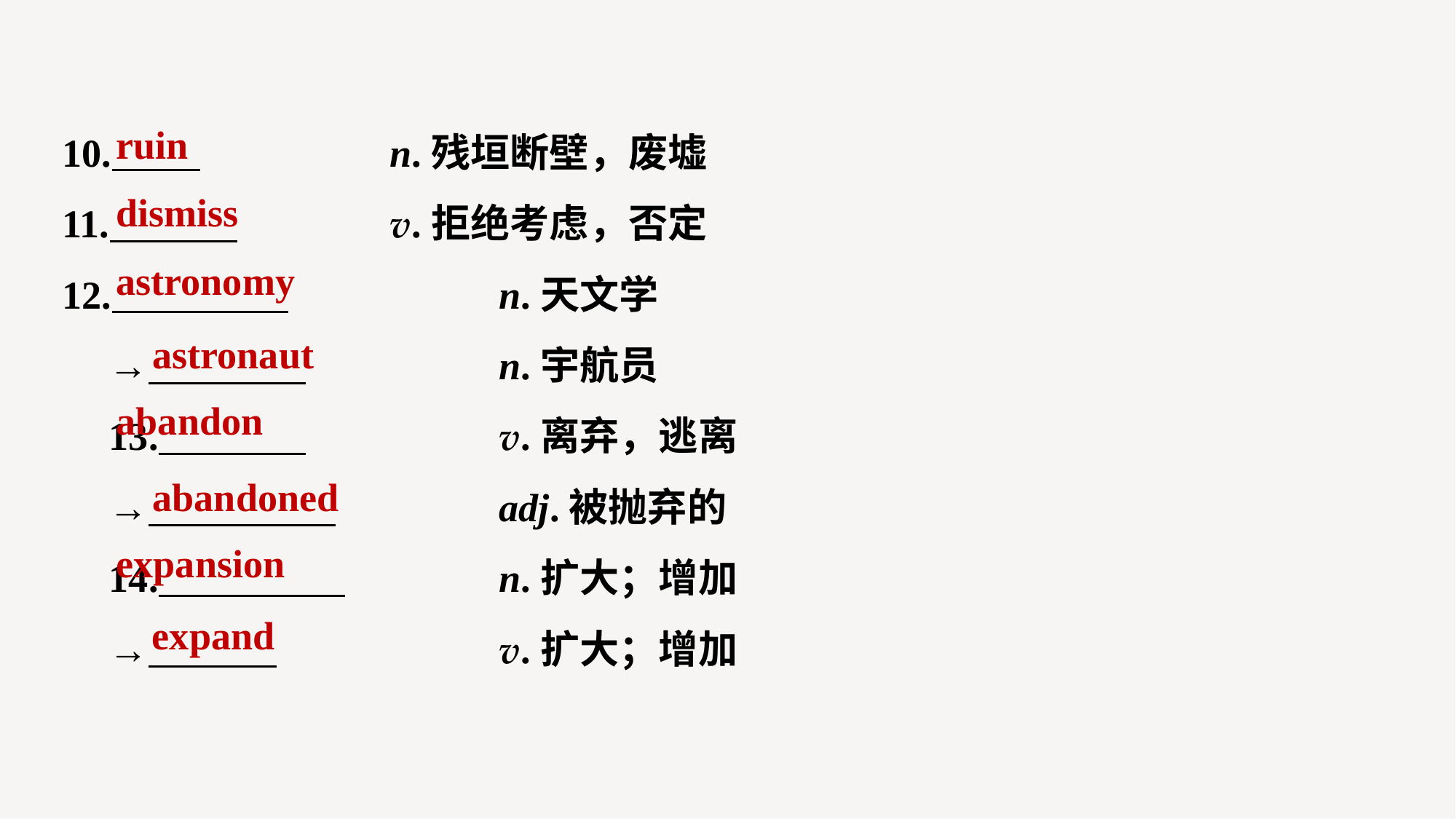

10.          		n.残垣断壁，废墟
11.              		v.拒绝考虑，否定
12.                   		n.天文学
→                 		n.宇航员
13.                		v.离弃，逃离
→                    		adj.被抛弃的
14.                    		n.扩大；增加
→              		v.扩大；增加
ruin
dismiss
astronomy
astronaut
abandon
abandoned
expansion
expand